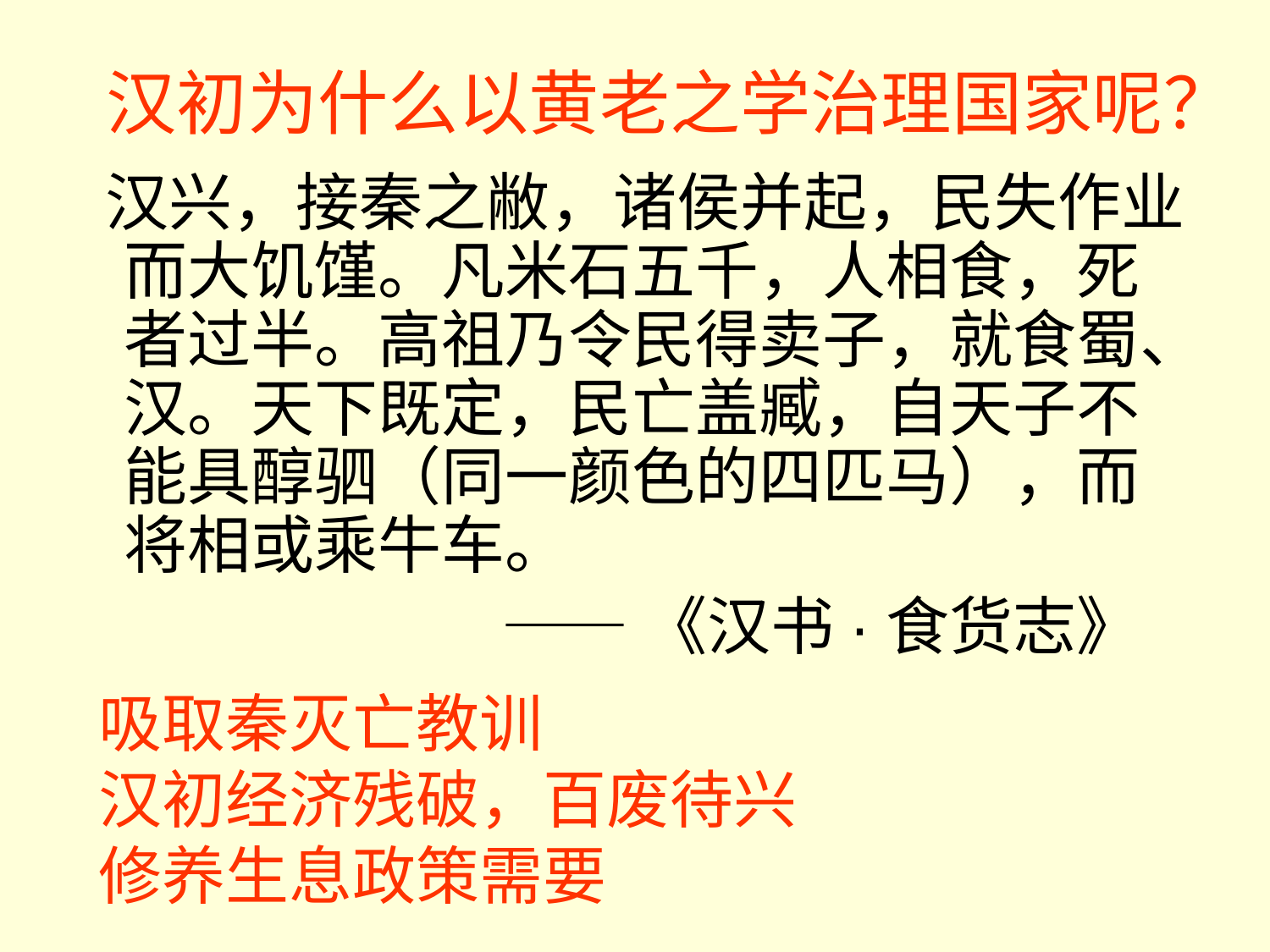

# 汉初为什么以黄老之学治理国家呢？
 汉兴，接秦之敝，诸侯并起，民失作业而大饥馑。凡米石五千，人相食，死者过半。高祖乃令民得卖子，就食蜀、汉。天下既定，民亡盖臧，自天子不能具醇驷（同一颜色的四匹马），而将相或乘牛车。
                              ——《汉书·食货志》

吸取秦灭亡教训
汉初经济残破，百废待兴
修养生息政策需要